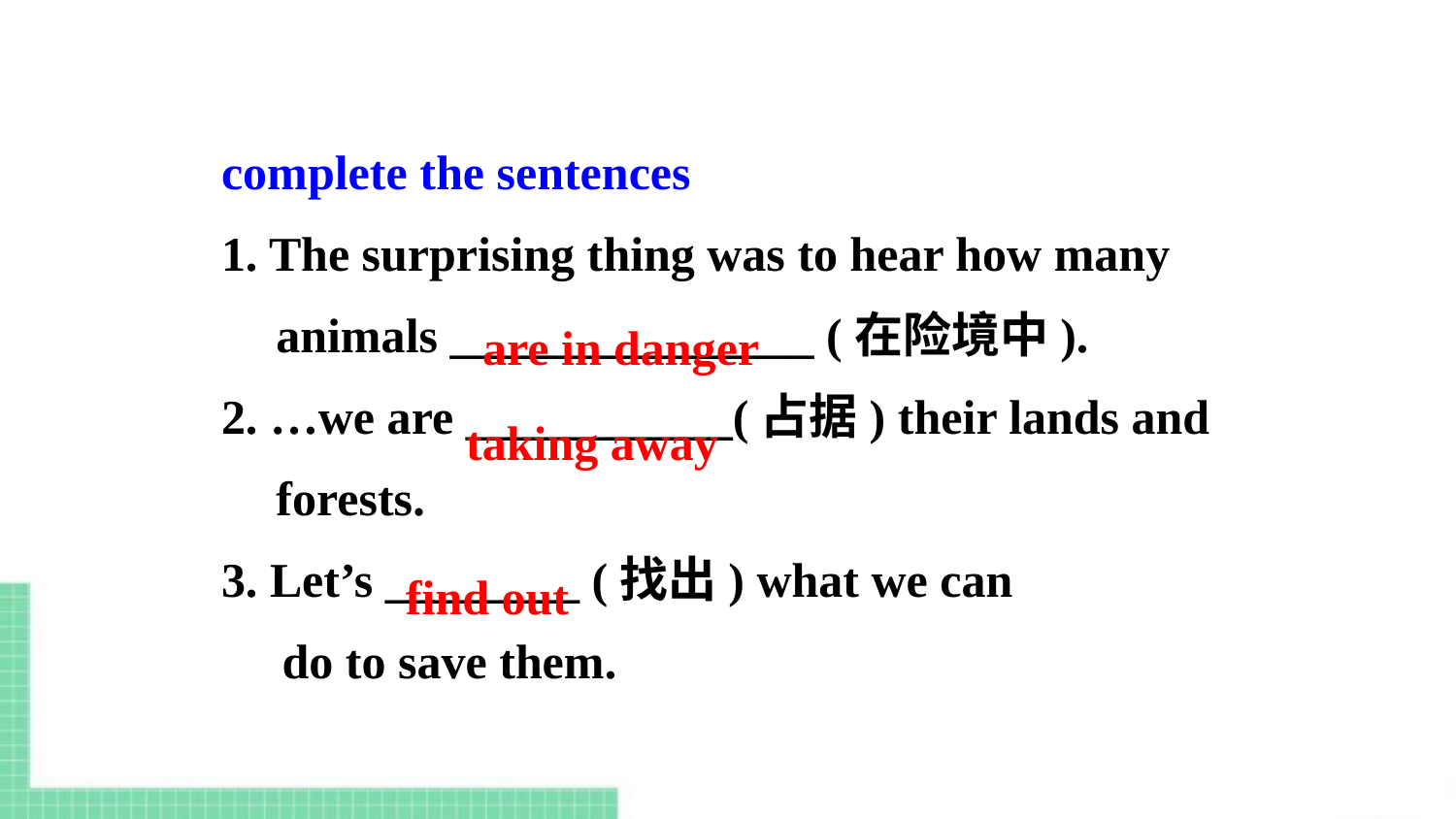

complete the sentences
1. The surprising thing was to hear how many animals _______________ (在险境中).
2. …we are ___________(占据) their lands and forests.
3. Let’s ________ (找出) what we can
     do to save them.

are in danger
taking away
find out